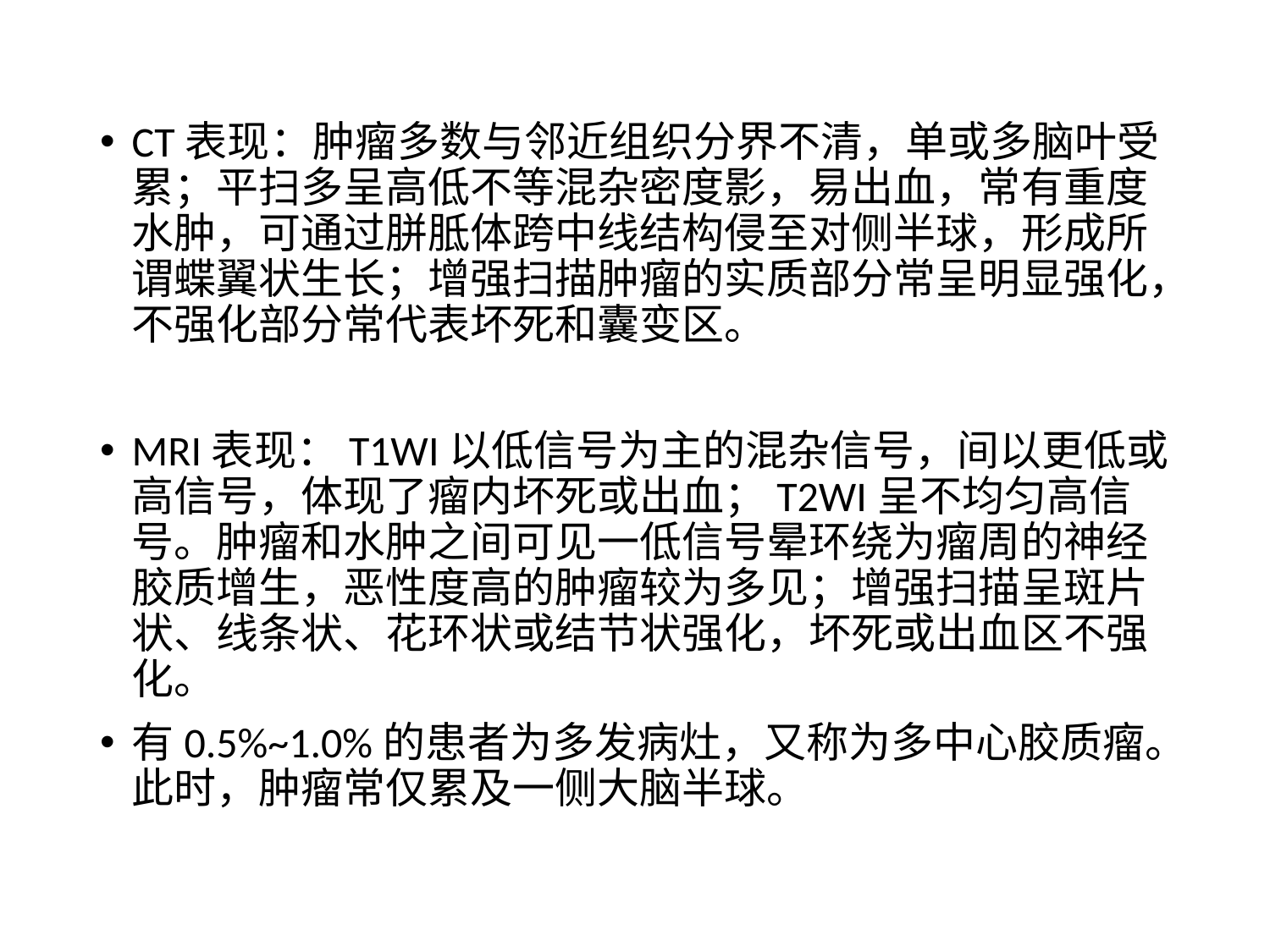

CT表现：肿瘤多数与邻近组织分界不清，单或多脑叶受累；平扫多呈高低不等混杂密度影，易出血，常有重度水肿，可通过胼胝体跨中线结构侵至对侧半球，形成所谓蝶翼状生长；增强扫描肿瘤的实质部分常呈明显强化，不强化部分常代表坏死和囊变区。

MRI表现：T1WI以低信号为主的混杂信号，间以更低或高信号，体现了瘤内坏死或出血；T2WI呈不均匀高信号。肿瘤和水肿之间可见一低信号晕环绕为瘤周的神经胶质增生，恶性度高的肿瘤较为多见；增强扫描呈斑片状、线条状、花环状或结节状强化，坏死或出血区不强化。
有0.5%~1.0%的患者为多发病灶，又称为多中心胶质瘤。此时，肿瘤常仅累及一侧大脑半球。